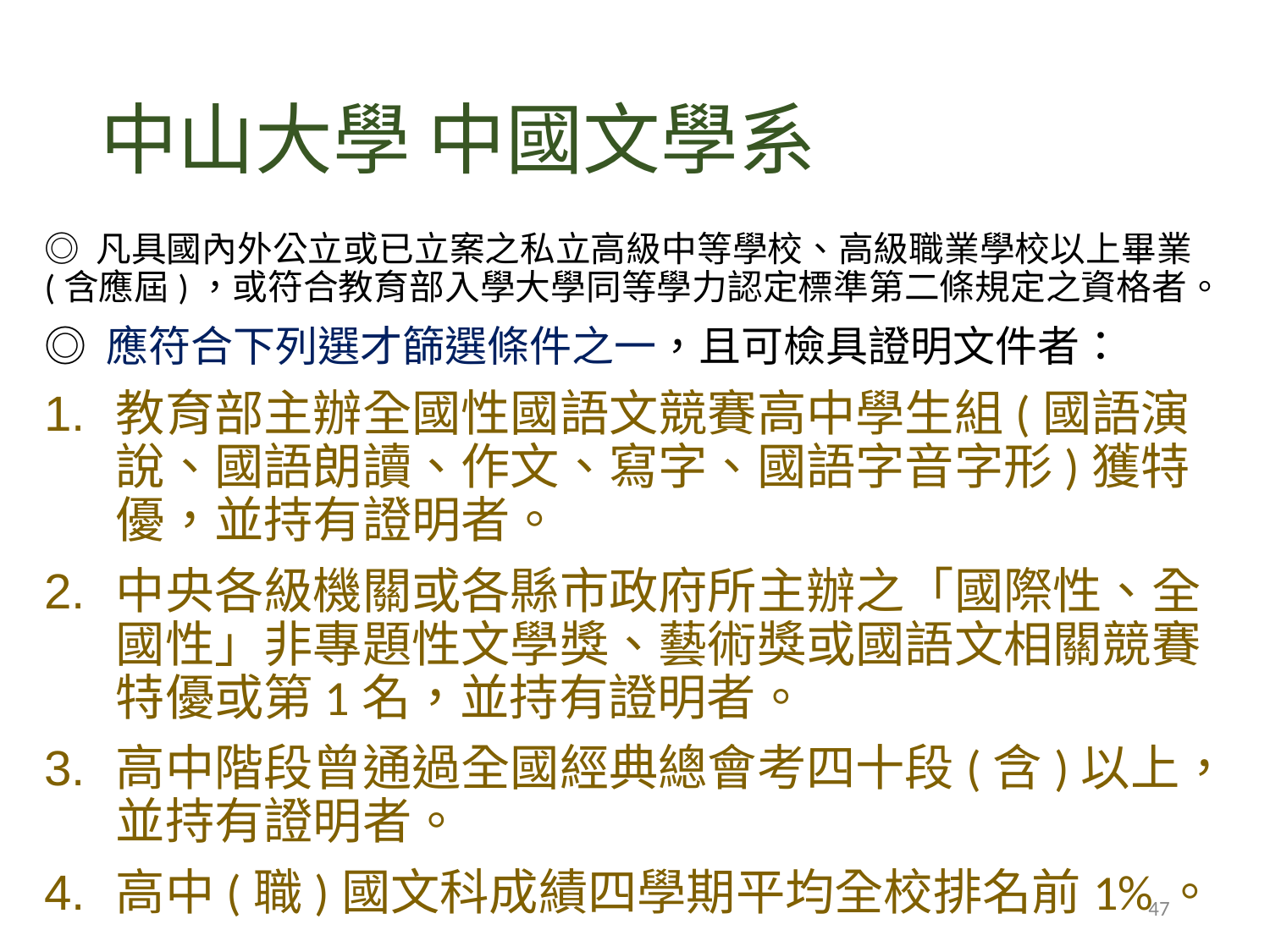

# 中山大學 中國文學系

◎ 凡具國內外公立或已立案之私立高級中等學校、高級職業學校以上畢業(含應屆)，或符合教育部入學大學同等學力認定標準第二條規定之資格者。
◎ 應符合下列選才篩選條件之一，且可檢具證明文件者：
教育部主辦全國性國語文競賽高中學生組(國語演說、國語朗讀、作文、寫字、國語字音字形)獲特優，並持有證明者。
中央各級機關或各縣市政府所主辦之「國際性、全國性」非專題性文學獎、藝術獎或國語文相關競賽特優或第1名，並持有證明者。
高中階段曾通過全國經典總會考四十段(含)以上，並持有證明者。
高中(職)國文科成績四學期平均全校排名前1%。

47